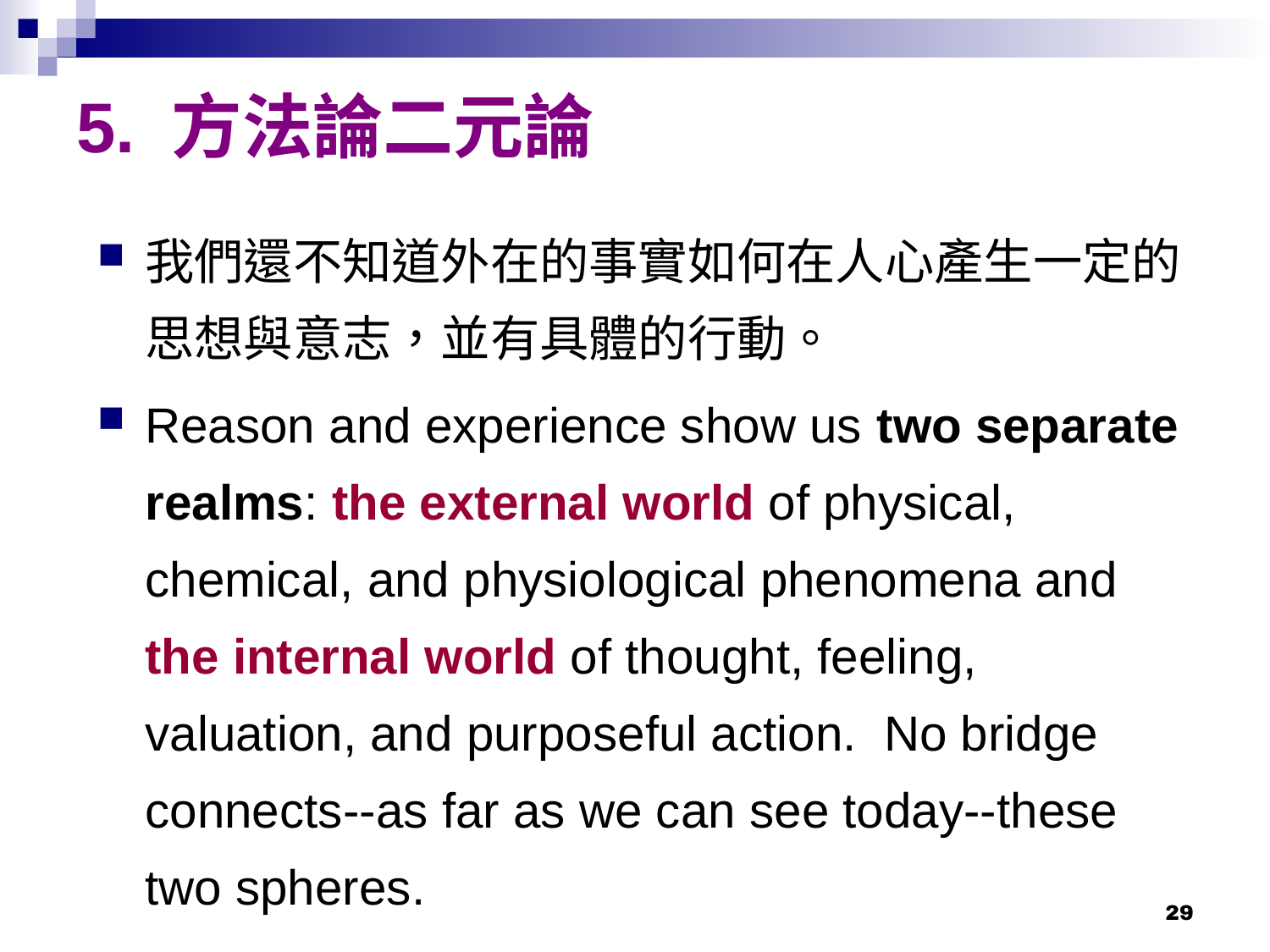

# 5. 方法論二元論
我們還不知道外在的事實如何在人心產生一定的思想與意志，並有具體的行動。
Reason and experience show us two separate realms: the external world of physical, chemical, and physiological phenomena and the internal world of thought, feeling, valuation, and purposeful action.  No bridge connects--as far as we can see today--these two spheres.
29